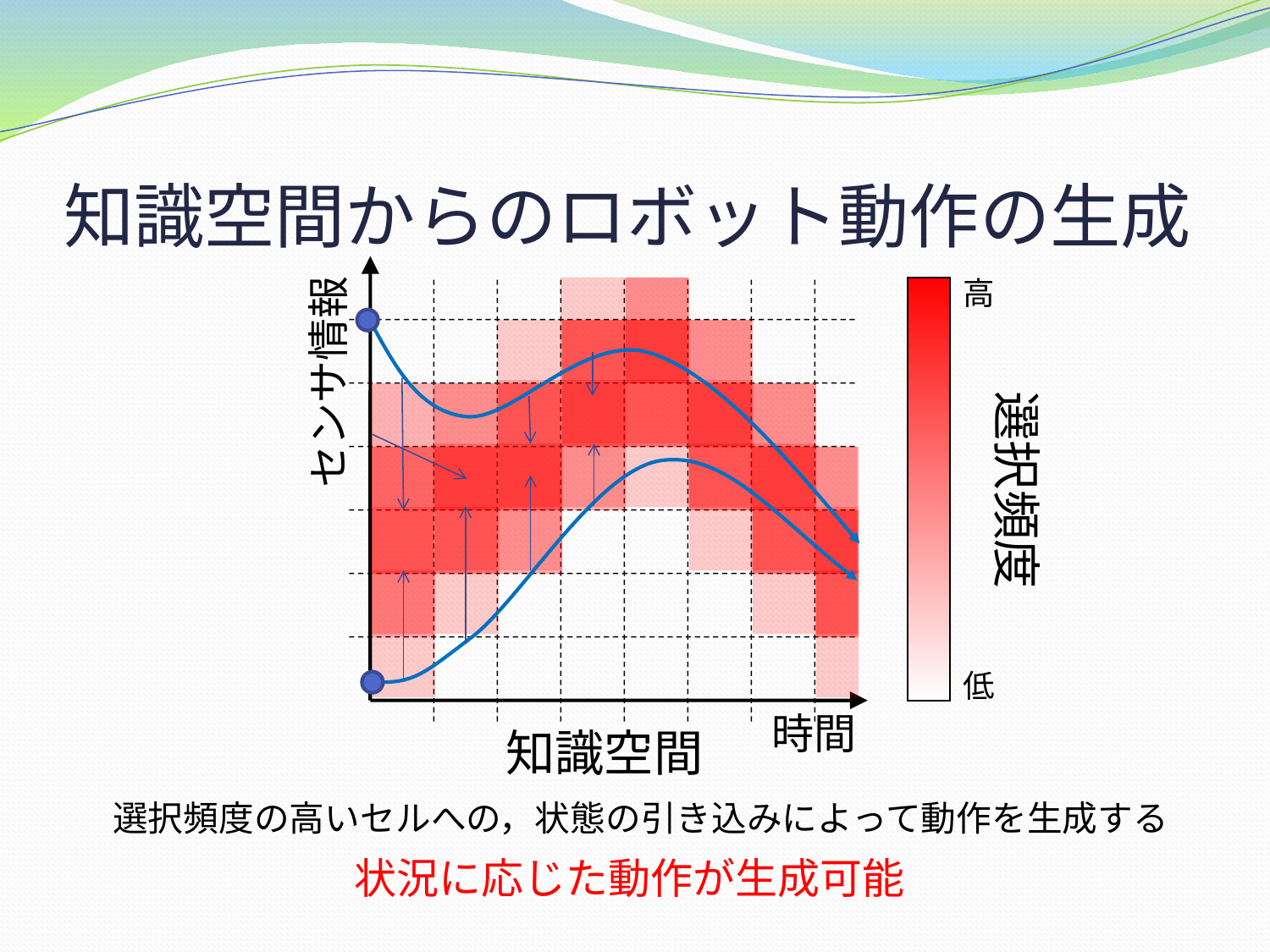

# 知識空間からのロボット動作の生成

高

低

センサ情報
選択頻度

時間
知識空間
選択頻度の高いセルへの，状態の引き込みによって動作を生成する
状況に応じた動作が生成可能